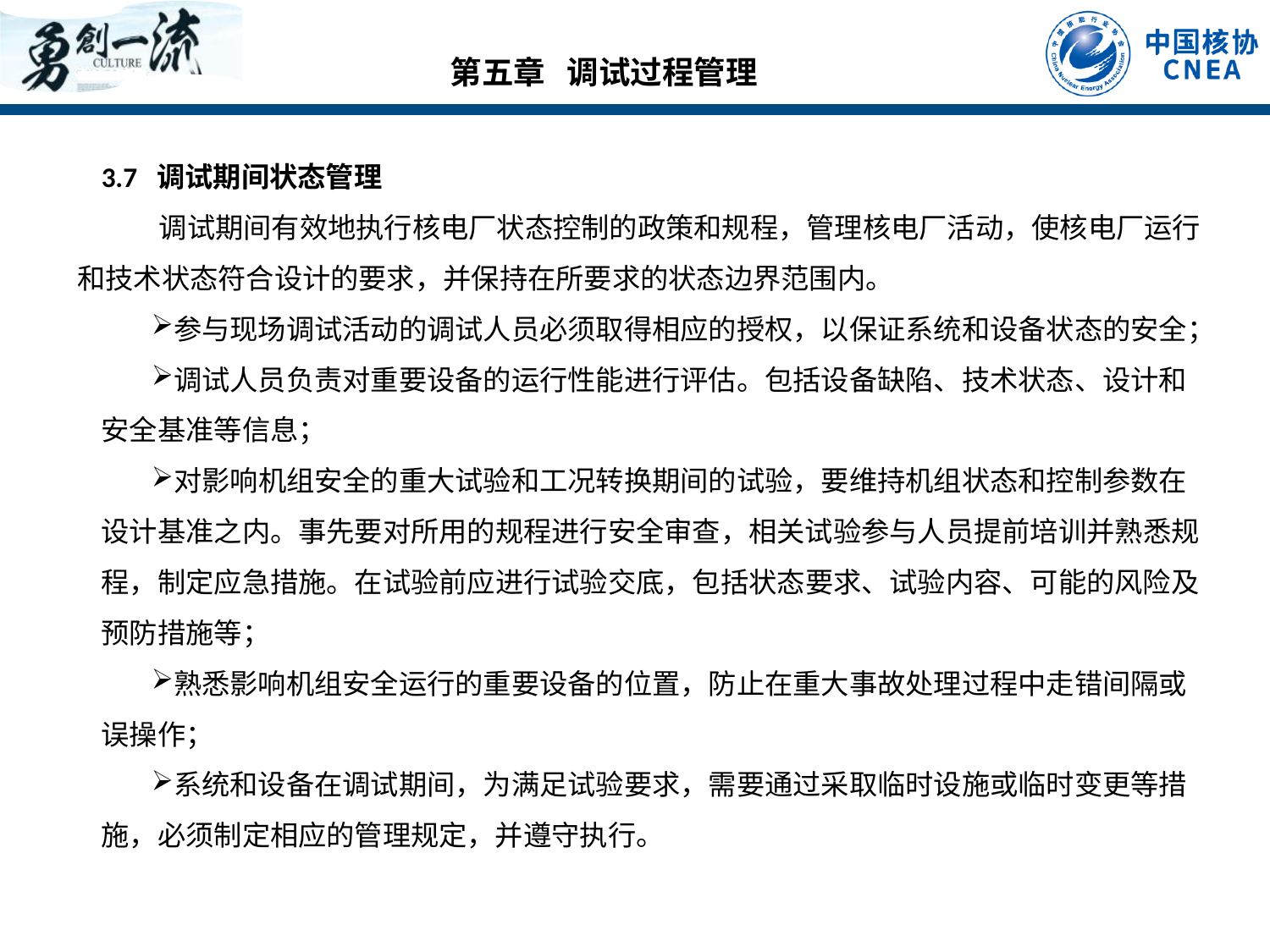

第五章   调试过程管理
3.7  调试期间状态管理
        调试期间有效地执行核电厂状态控制的政策和规程，管理核电厂活动，使核电厂运行和技术状态符合设计的要求，并保持在所要求的状态边界范围内。
参与现场调试活动的调试人员必须取得相应的授权，以保证系统和设备状态的安全；
调试人员负责对重要设备的运行性能进行评估。包括设备缺陷、技术状态、设计和安全基准等信息；
对影响机组安全的重大试验和工况转换期间的试验，要维持机组状态和控制参数在设计基准之内。事先要对所用的规程进行安全审查，相关试验参与人员提前培训并熟悉规程，制定应急措施。在试验前应进行试验交底，包括状态要求、试验内容、可能的风险及预防措施等；
熟悉影响机组安全运行的重要设备的位置，防止在重大事故处理过程中走错间隔或误操作；
系统和设备在调试期间，为满足试验要求，需要通过采取临时设施或临时变更等措施，必须制定相应的管理规定，并遵守执行。